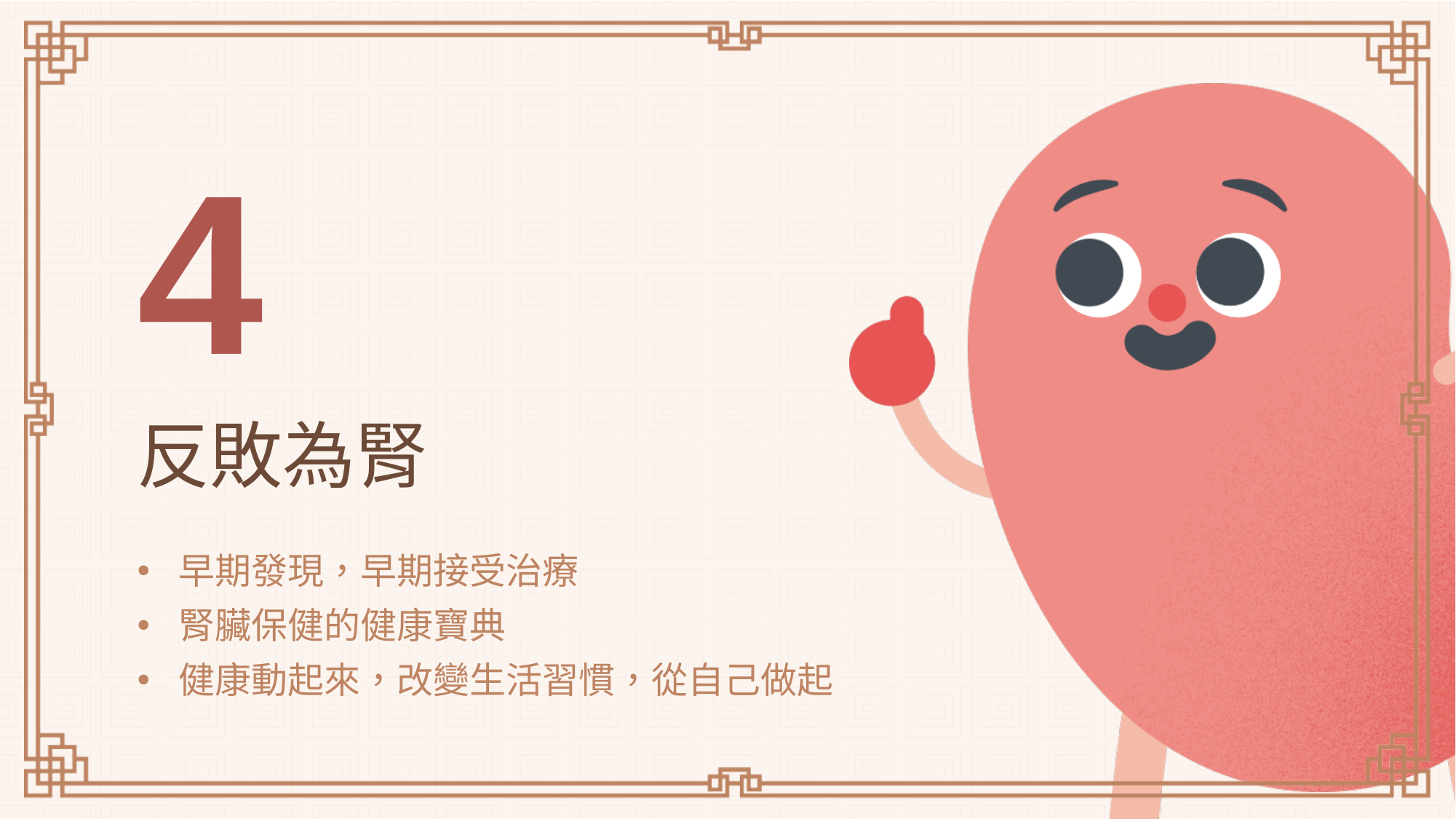

4
# 反敗為腎
早期發現，早期接受治療
腎臟保健的健康寶典
健康動起來，改變生活習慣，從自己做起